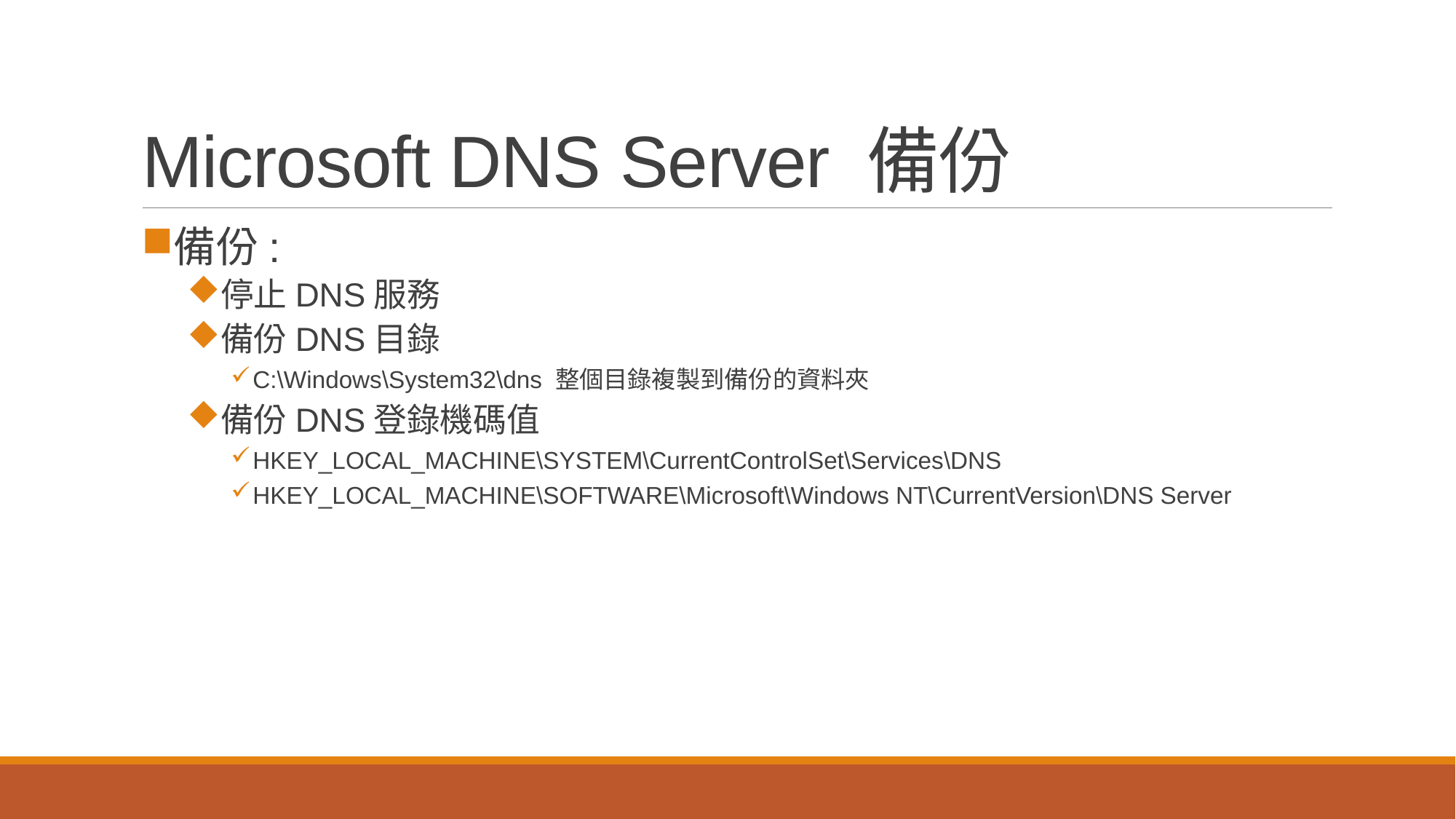

# Microsoft DNS Server 備份
備份:
停止DNS服務
備份DNS目錄
C:\Windows\System32\dns 整個目錄複製到備份的資料夾
備份DNS登錄機碼值
HKEY_LOCAL_MACHINE\SYSTEM\CurrentControlSet\Services\DNS
HKEY_LOCAL_MACHINE\SOFTWARE\Microsoft\Windows NT\CurrentVersion\DNS Server